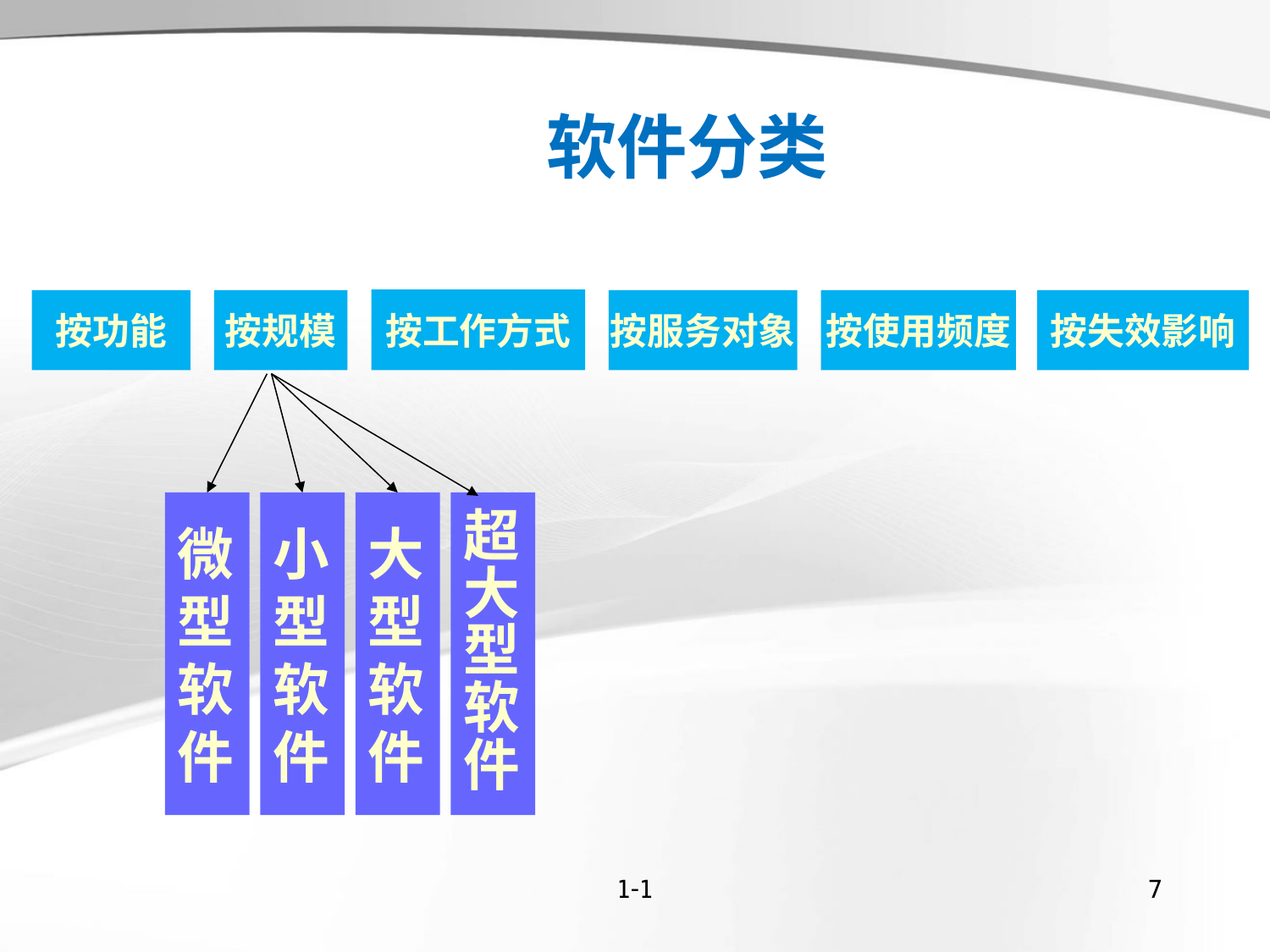

软件分类
按工作方式
按功能
按规模
按服务对象
按使用频度
按失效影响
微
型
软
件
小
型
软
件
大
型
软
件
超
大
型
软
件
1-1
7